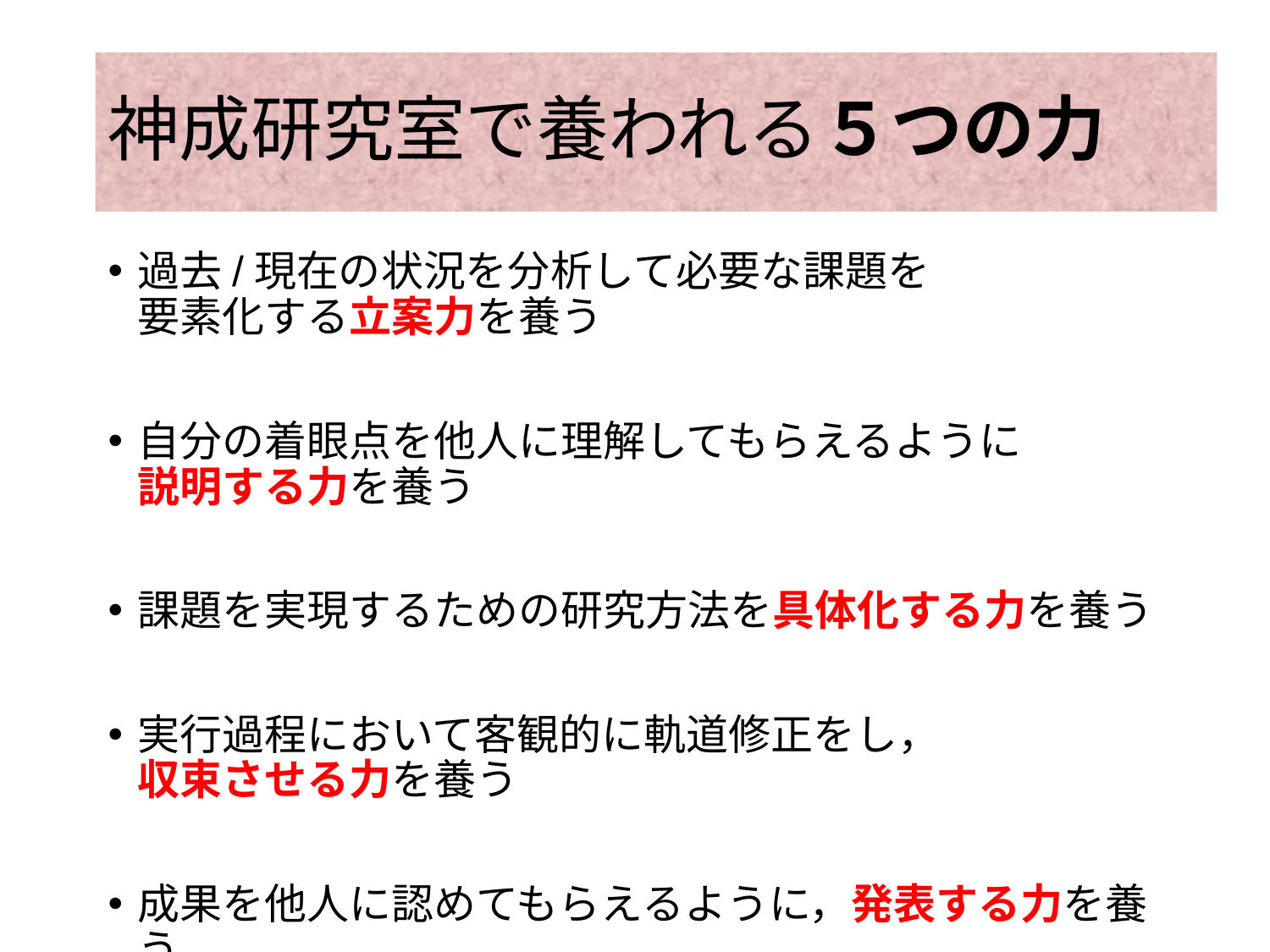

# 神成研究室で養われる５つの力
過去/現在の状況を分析して必要な課題を
要素化する立案力を養う

自分の着眼点を他人に理解してもらえるように
説明する力を養う

課題を実現するための研究方法を具体化する力を養う

実行過程において客観的に軌道修正をし，
収束させる力を養う

成果を他人に認めてもらえるように，発表する力を養う